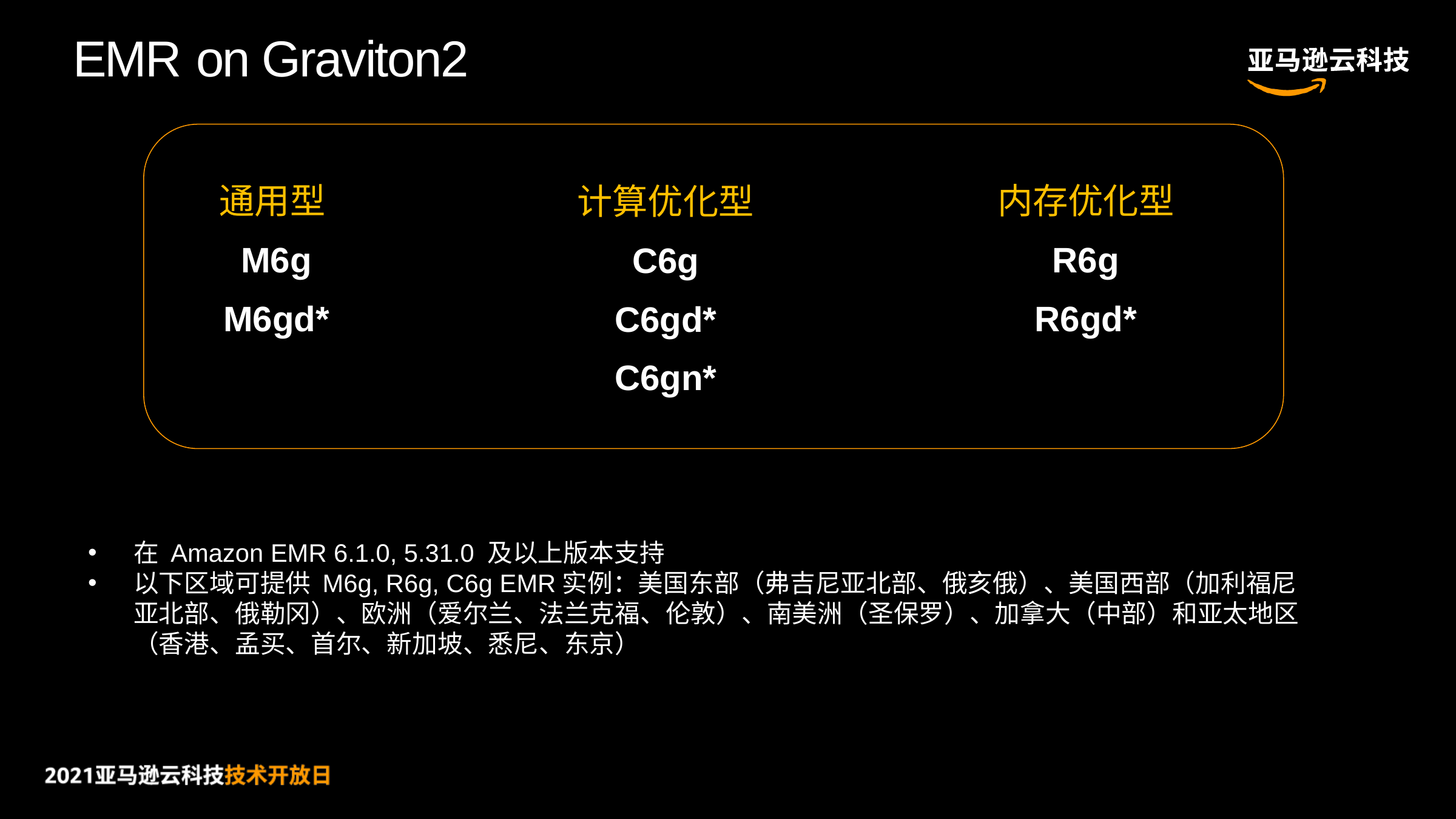

# EMR on Graviton2

内存优化型
R6g
R6gd*
通用型
M6g
M6gd*
计算优化型
C6g
C6gd*
C6gn*
在 Amazon EMR 6.1.0, 5.31.0 及以上版本支持
以下区域可提供 M6g, R6g, C6g EMR实例：美国东部（弗吉尼亚北部、俄亥俄）、美国西部（加利福尼亚北部、俄勒冈）、欧洲（爱尔兰、法兰克福、伦敦）、南美洲（圣保罗）、加拿大（中部）和亚太地区（香港、孟买、首尔、新加坡、悉尼、东京）